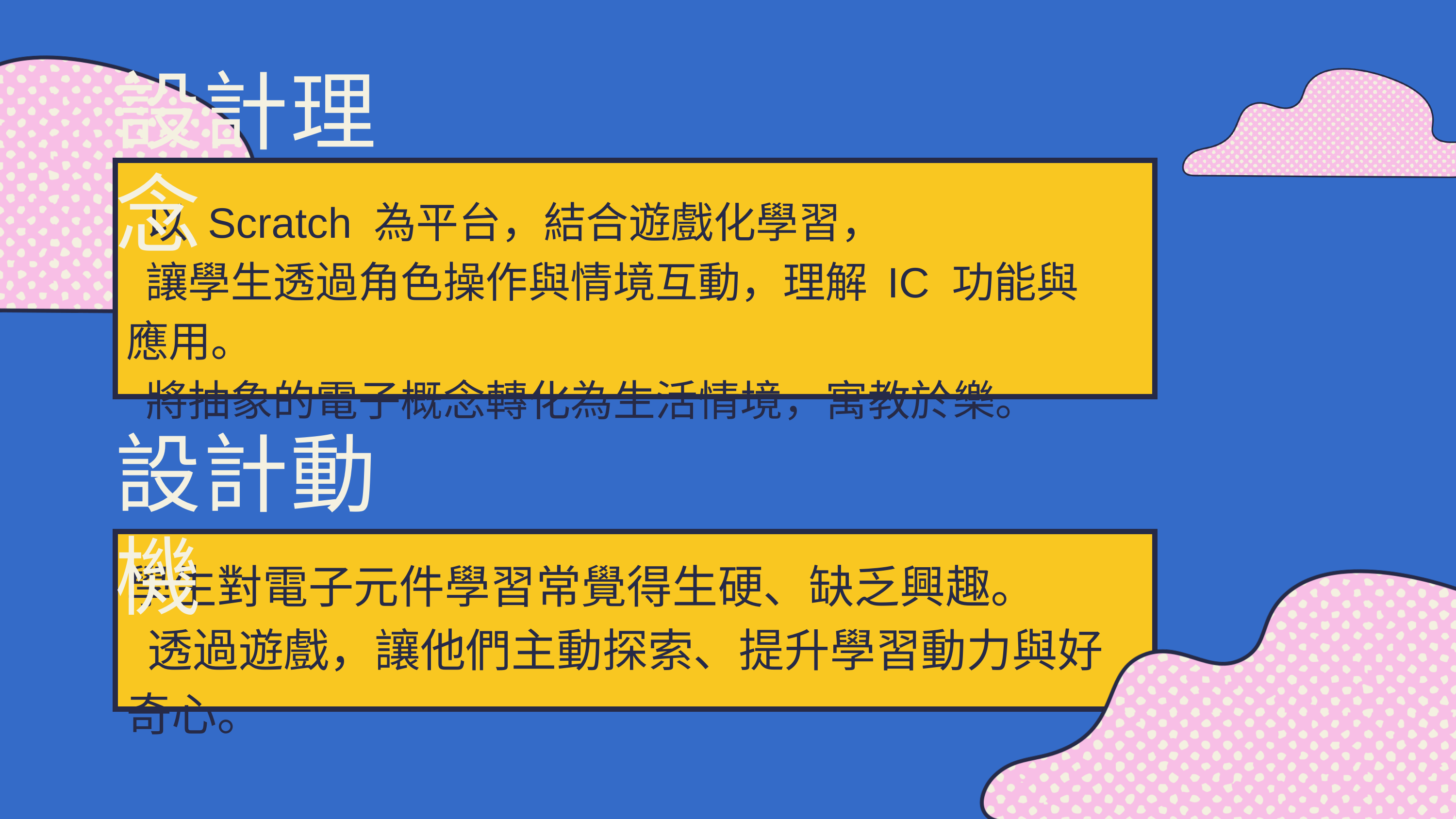

設計理念

 以 Scratch 為平台，結合遊戲化學習，
 讓學生透過角色操作與情境互動，理解 IC 功能與應用。
 將抽象的電子概念轉化為生活情境，寓教於樂。
設計動機

學生對電子元件學習常覺得生硬、缺乏興趣。
 透過遊戲，讓他們主動探索、提升學習動力與好奇心。